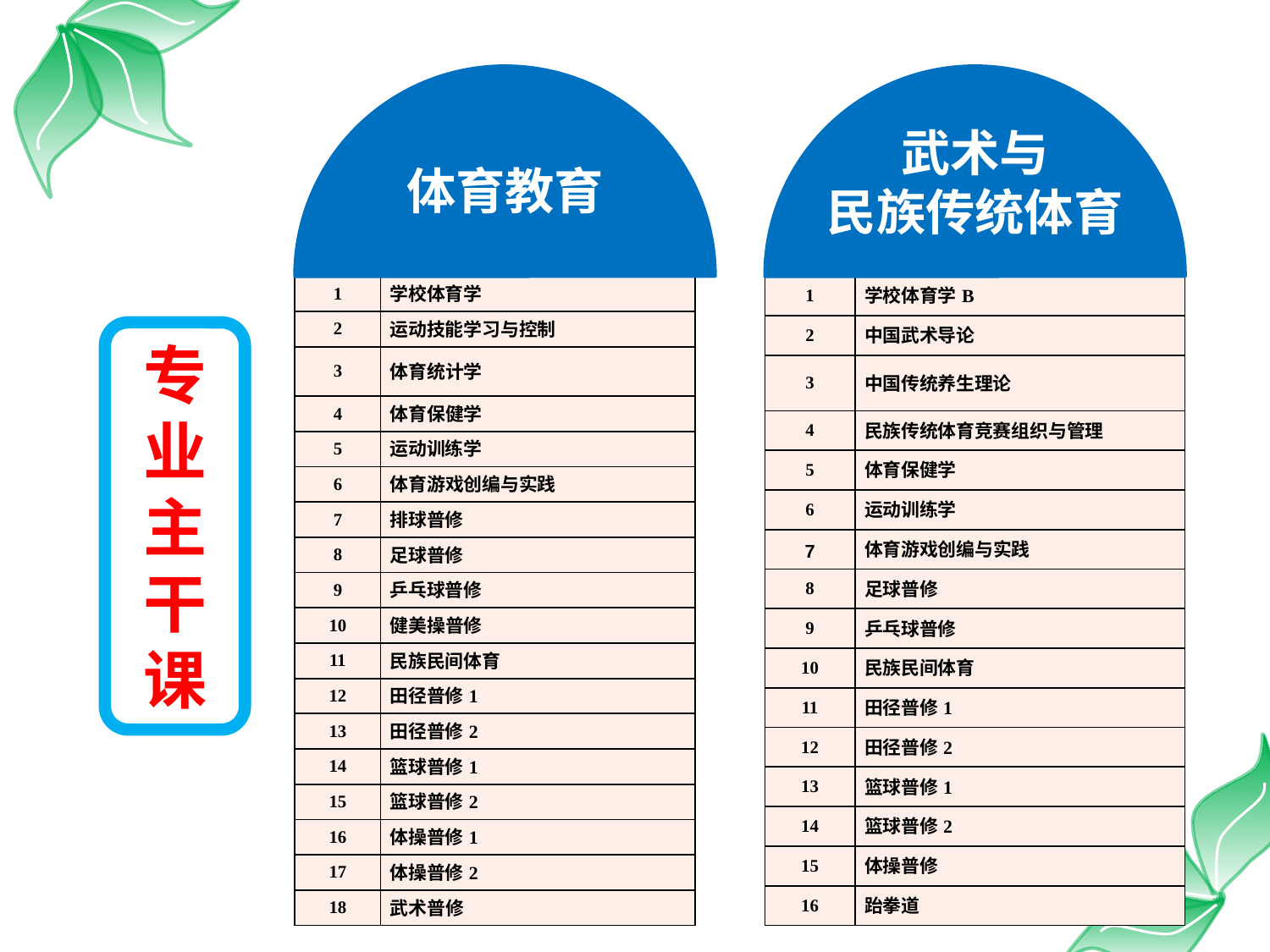

体育教育

武术与
民族传统体育
| 1 | 学校体育学 |
| --- | --- |
| 2 | 运动技能学习与控制 |
| 3 | 体育统计学 |
| 4 | 体育保健学 |
| 5 | 运动训练学 |
| 6 | 体育游戏创编与实践 |
| 7 | 排球普修 |
| 8 | 足球普修 |
| 9 | 乒乓球普修 |
| 10 | 健美操普修 |
| 11 | 民族民间体育 |
| 12 | 田径普修1 |
| 13 | 田径普修2 |
| 14 | 篮球普修1 |
| 15 | 篮球普修2 |
| 16 | 体操普修1 |
| 17 | 体操普修2 |
| 18 | 武术普修 |
| 1 | 学校体育学B |
| --- | --- |
| 2 | 中国武术导论 |
| 3 | 中国传统养生理论 |
| 4 | 民族传统体育竞赛组织与管理 |
| 5 | 体育保健学 |
| 6 | 运动训练学 |
| 7 | 体育游戏创编与实践 |
| 8 | 足球普修 |
| 9 | 乒乓球普修 |
| 10 | 民族民间体育 |
| 11 | 田径普修1 |
| 12 | 田径普修2 |
| 13 | 篮球普修1 |
| 14 | 篮球普修2 |
| 15 | 体操普修 |
| 16 | 跆拳道 |
专业主干课